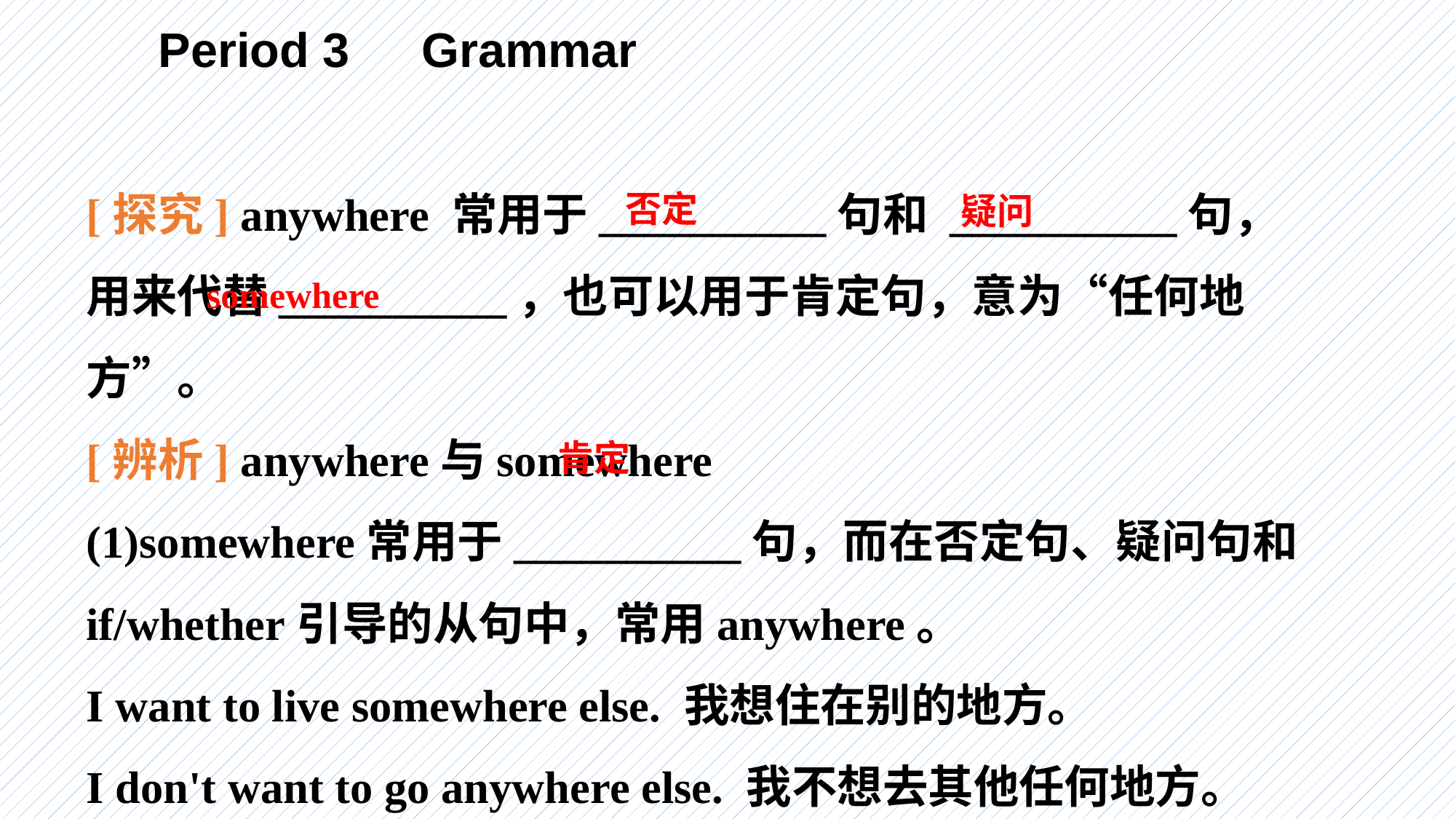

Period 3　Grammar
[探究] anywhere 常用于__________句和 __________句，用来代替__________，也可以用于肯定句，意为“任何地方”。
[辨析] anywhere与somewhere
(1)somewhere常用于__________句，而在否定句、疑问句和if/whether引导的从句中，常用anywhere。
I want to live somewhere else. 我想住在别的地方。
I don't want to go anywhere else. 我不想去其他任何地方。
否定
疑问
somewhere
肯定